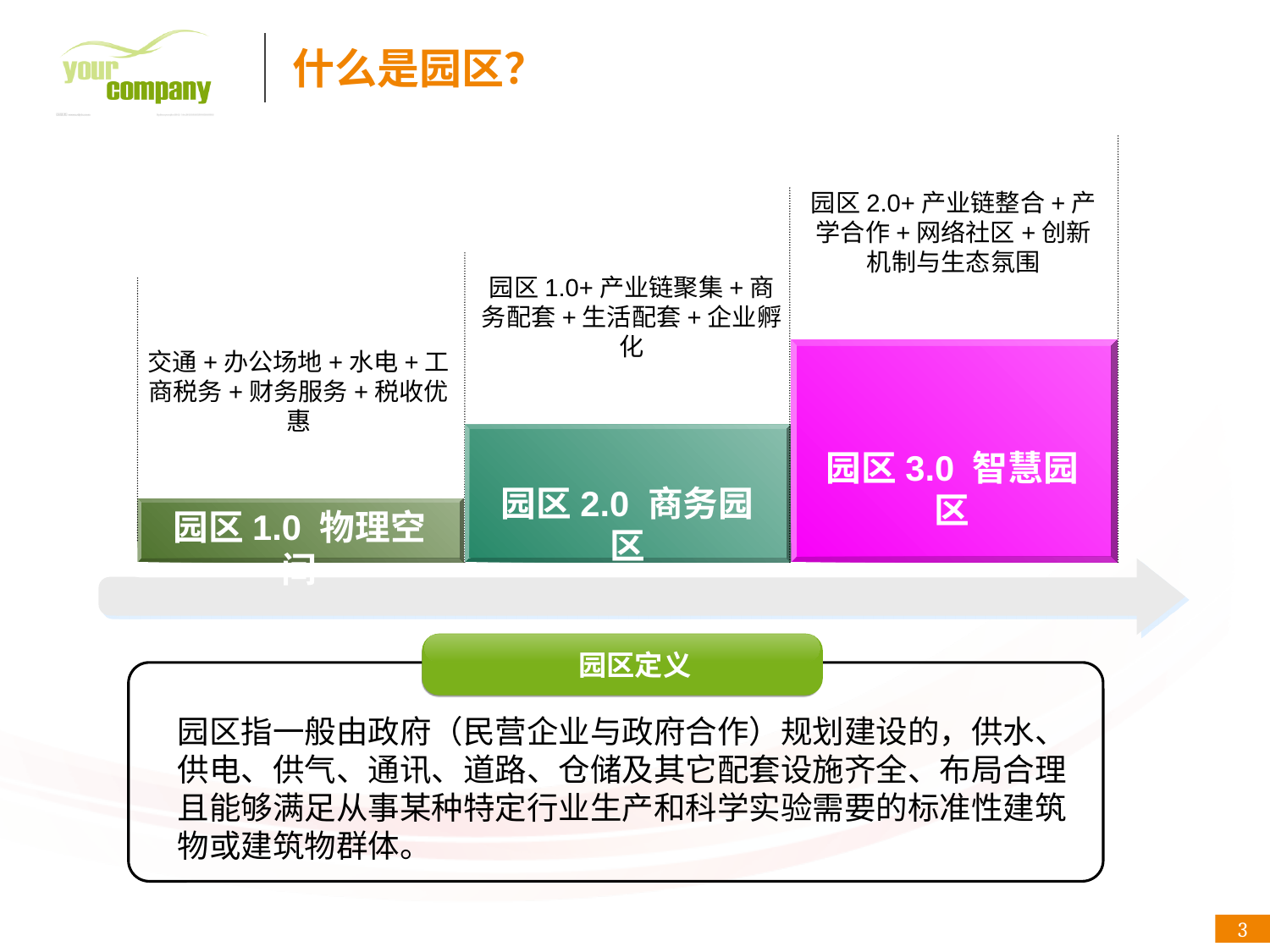

什么是园区？

园区2.0+产业链整合+产学合作+网络社区+创新机制与生态氛围

园区3.0 智慧园区

园区1.0+产业链聚集+商务配套+生活配套+企业孵化

园区2.0 商务园区

交通+办公场地+水电+工商税务+财务服务+税收优惠

园区1.0 物理空间

                              园区定义

园区指一般由政府（民营企业与政府合作）规划建设的，供水、供电、供气、通讯、道路、仓储及其它配套设施齐全、布局合理且能够满足从事某种特定行业生产和科学实验需要的标准性建筑物或建筑物群体。
3